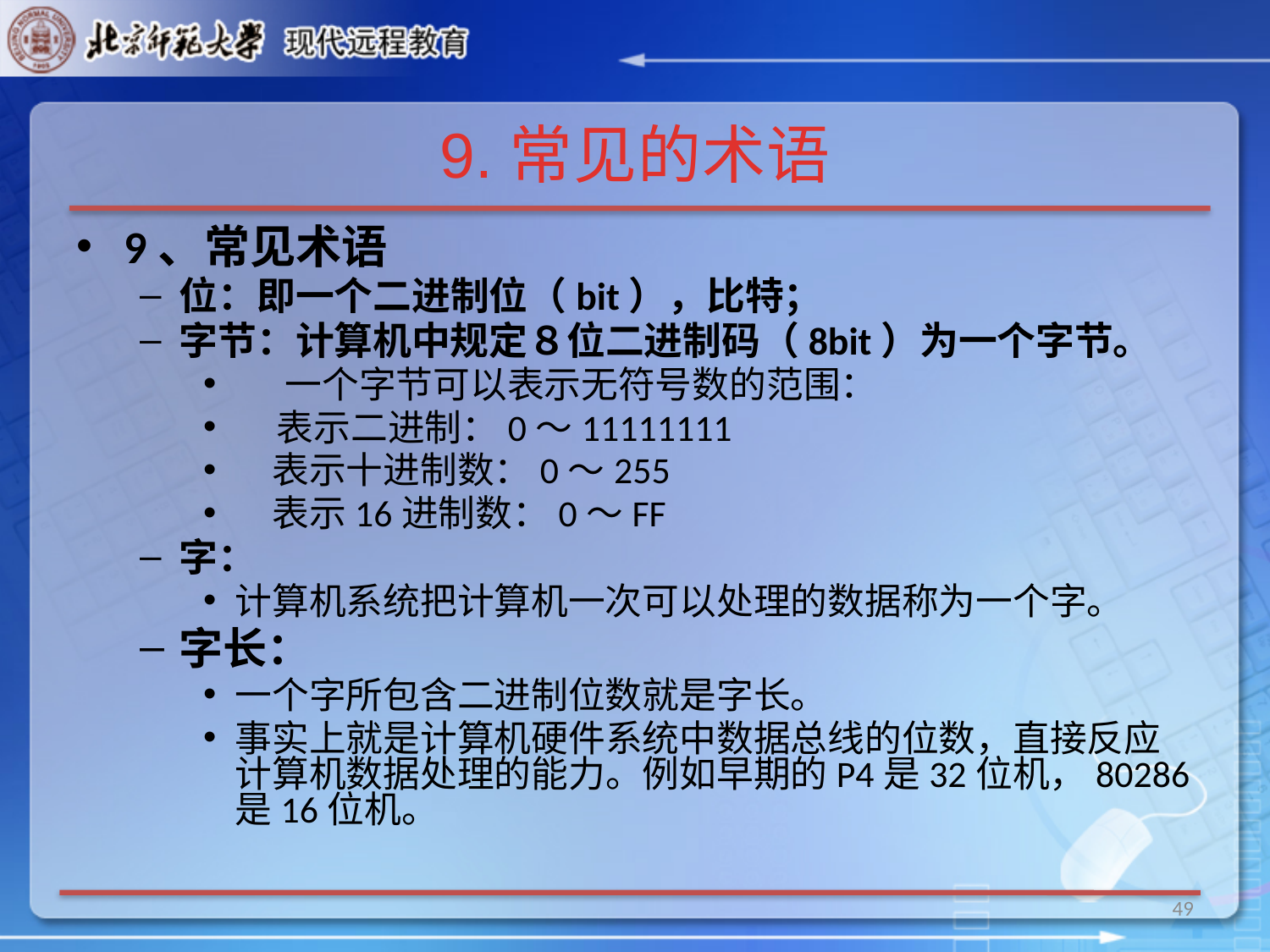

# 9.常见的术语
9、常见术语
位：即一个二进制位（bit），比特；
字节：计算机中规定８位二进制码（8bit）为一个字节。
     一个字节可以表示无符号数的范围：
    表示二进制：0～11111111
　表示十进制数：0～255
　表示16进制数：0～FF
字：
计算机系统把计算机一次可以处理的数据称为一个字。
字长：
一个字所包含二进制位数就是字长。
事实上就是计算机硬件系统中数据总线的位数，直接反应计算机数据处理的能力。例如早期的P4是32位机，80286是16位机。
49